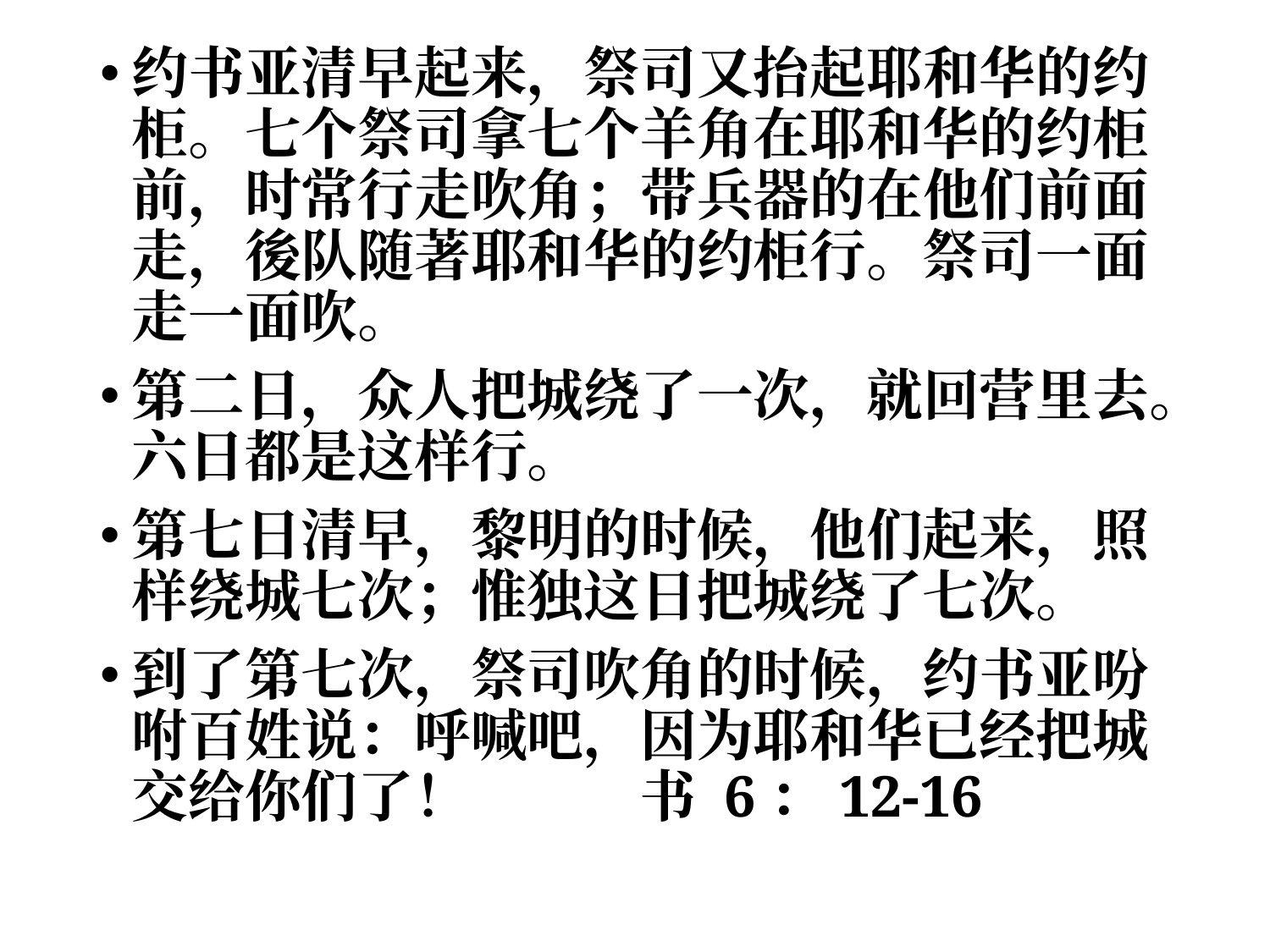

约书亚清早起来，祭司又抬起耶和华的约柜。七个祭司拿七个羊角在耶和华的约柜前，时常行走吹角；带兵器的在他们前面走，後队随著耶和华的约柜行。祭司一面走一面吹。
第二日，众人把城绕了一次，就回营里去。六日都是这样行。
第七日清早，黎明的时候，他们起来，照样绕城七次；惟独这日把城绕了七次。
到了第七次，祭司吹角的时候，约书亚吩咐百姓说：呼喊吧，因为耶和华已经把城交给你们了！ 		书 6：12-16